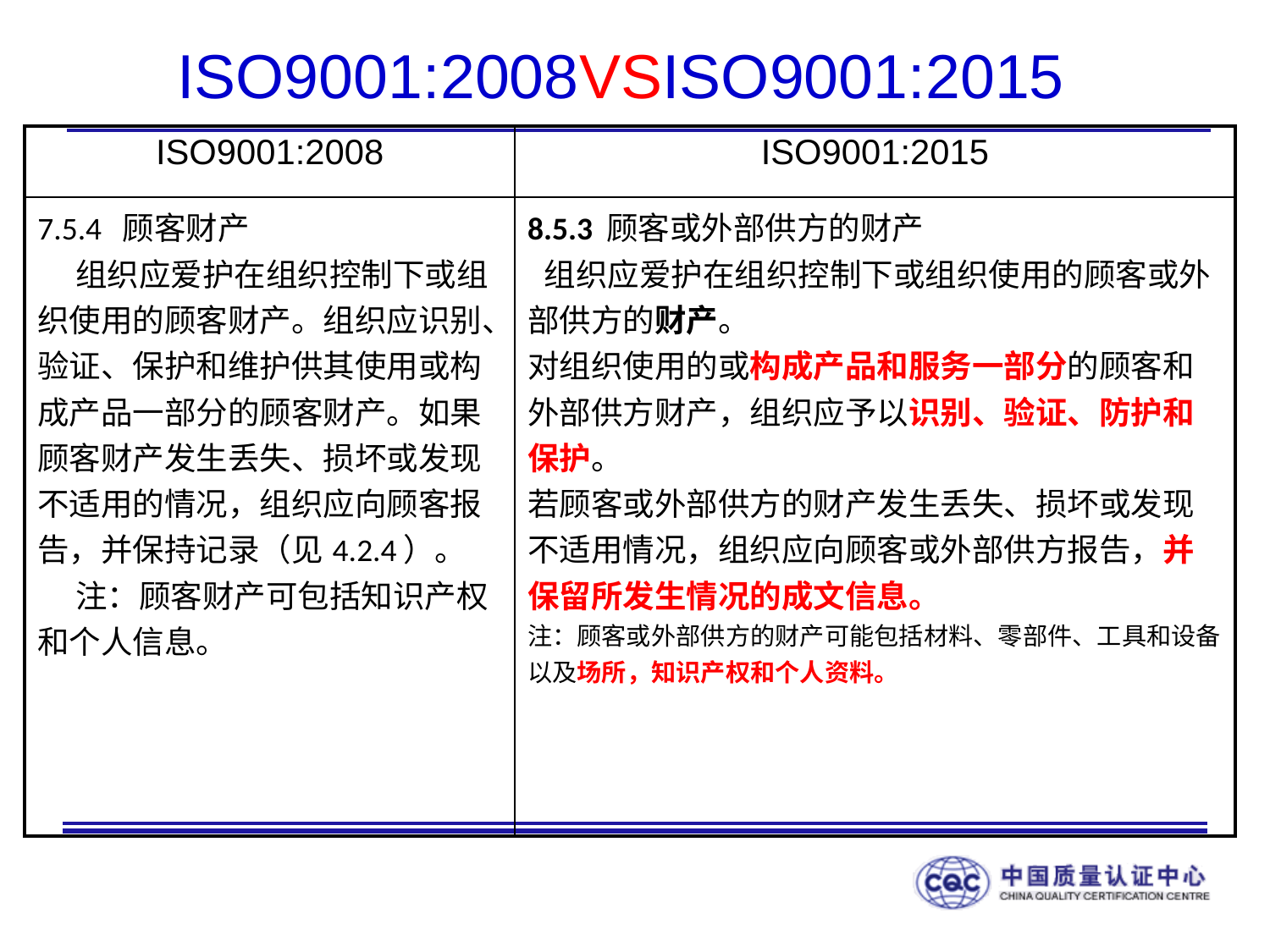

# ISO9001:2008VSISO9001:2015
| ISO9001:2008 | ISO9001:2015 |
| --- | --- |
| 7.5.4 顾客财产 组织应爱护在组织控制下或组织使用的顾客财产。组织应识别、验证、保护和维护供其使用或构成产品一部分的顾客财产。如果顾客财产发生丢失、损坏或发现不适用的情况，组织应向顾客报告，并保持记录（见4.2.4）。 注：顾客财产可包括知识产权和个人信息。 | 8.5.3 顾客或外部供方的财产 组织应爱护在组织控制下或组织使用的顾客或外部供方的财产。 对组织使用的或构成产品和服务一部分的顾客和外部供方财产，组织应予以识别、验证、防护和保护。 若顾客或外部供方的财产发生丢失、损坏或发现不适用情况，组织应向顾客或外部供方报告，并保留所发生情况的成文信息。 注：顾客或外部供方的财产可能包括材料、零部件、工具和设备以及场所，知识产权和个人资料。 |
201